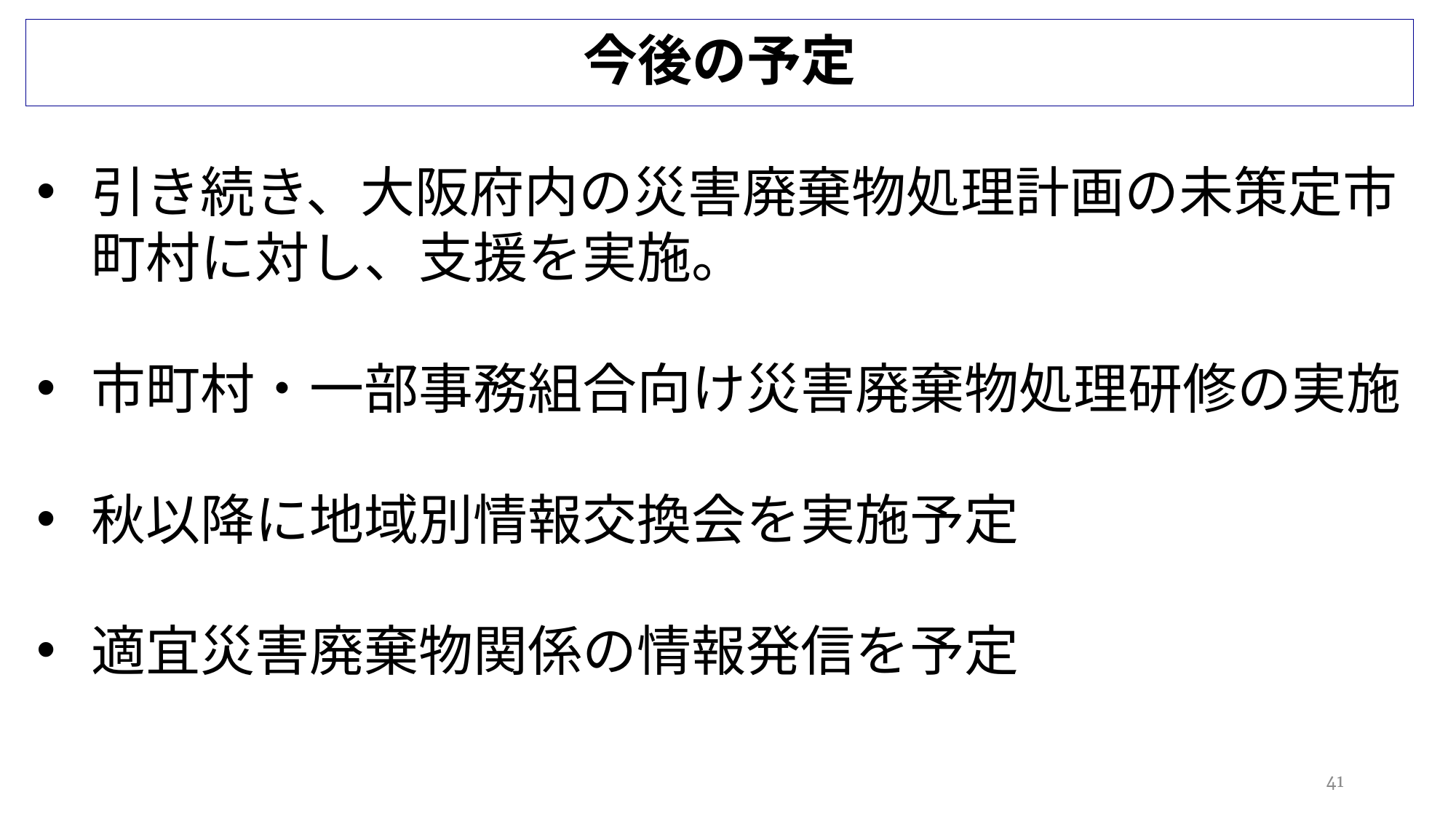

今後の予定
引き続き、大阪府内の災害廃棄物処理計画の未策定市町村に対し、支援を実施。

市町村・一部事務組合向け災害廃棄物処理研修の実施

秋以降に地域別情報交換会を実施予定

適宜災害廃棄物関係の情報発信を予定
41